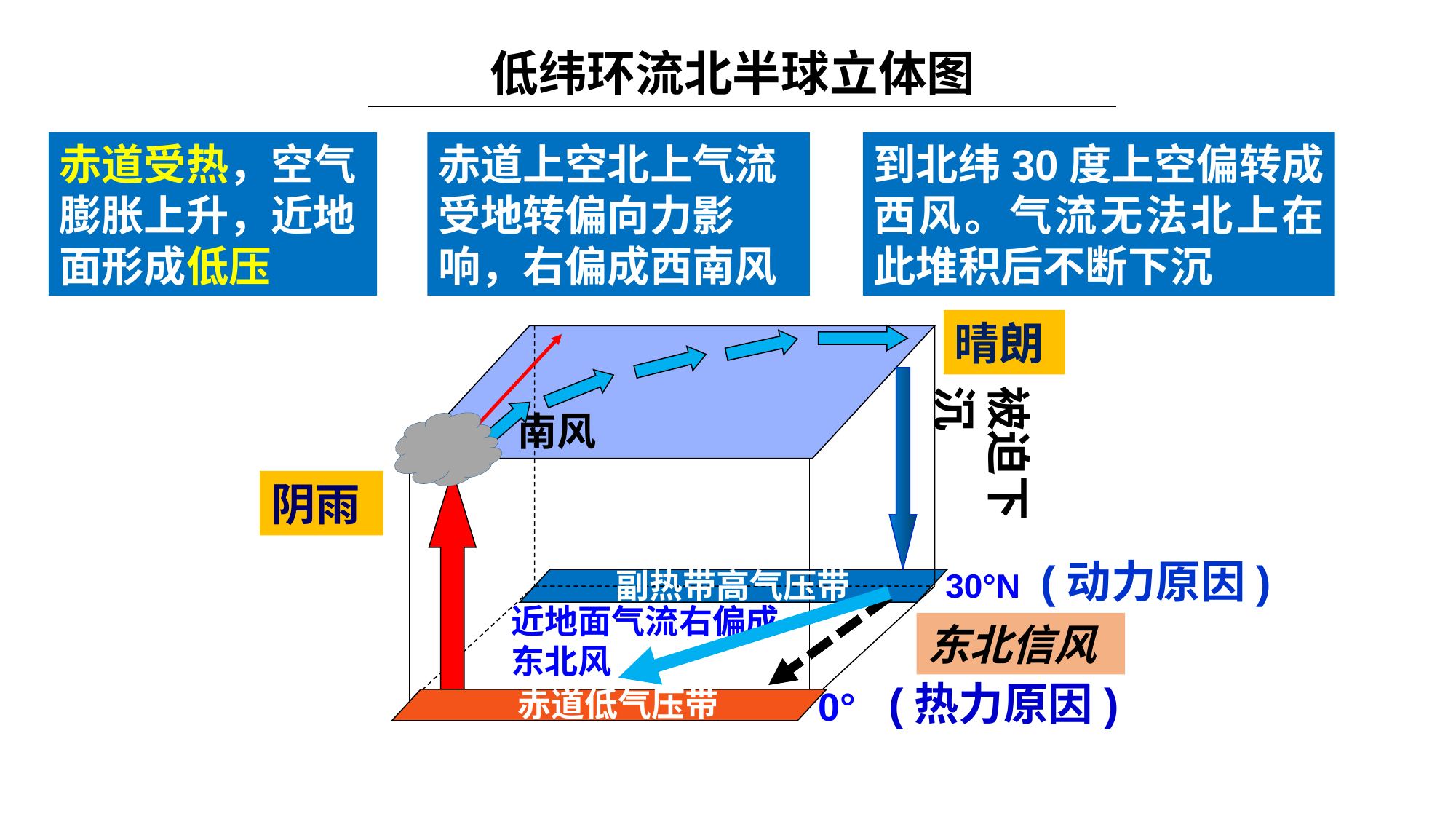

# 低纬环流北半球立体图
赤道受热，空气膨胀上升，近地面形成低压
赤道上空北上气流受地转偏向力影响，右偏成西南风
到北纬30度上空偏转成西风。气流无法北上在此堆积后不断下沉
晴朗

被迫下沉

南风

阴雨
(动力原因)
30°N
副热带高气压带

近地面气流右偏成东北风
东北信风
(热力原因)
0°
赤道低气压带